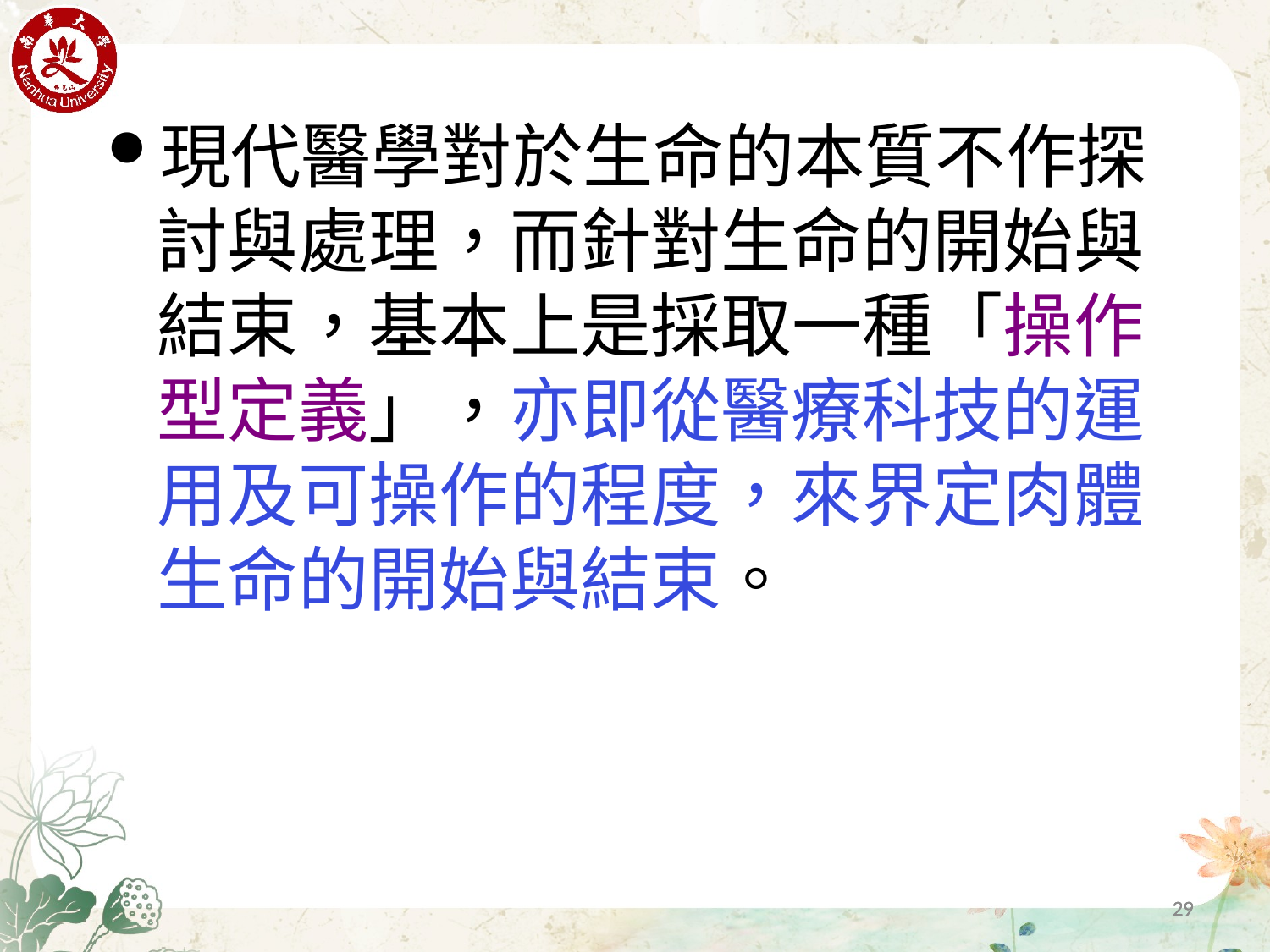

現代醫學對於生命的本質不作探討與處理，而針對生命的開始與結束，基本上是採取一種「操作型定義」，亦即從醫療科技的運用及可操作的程度，來界定肉體生命的開始與結束。
29
29
29